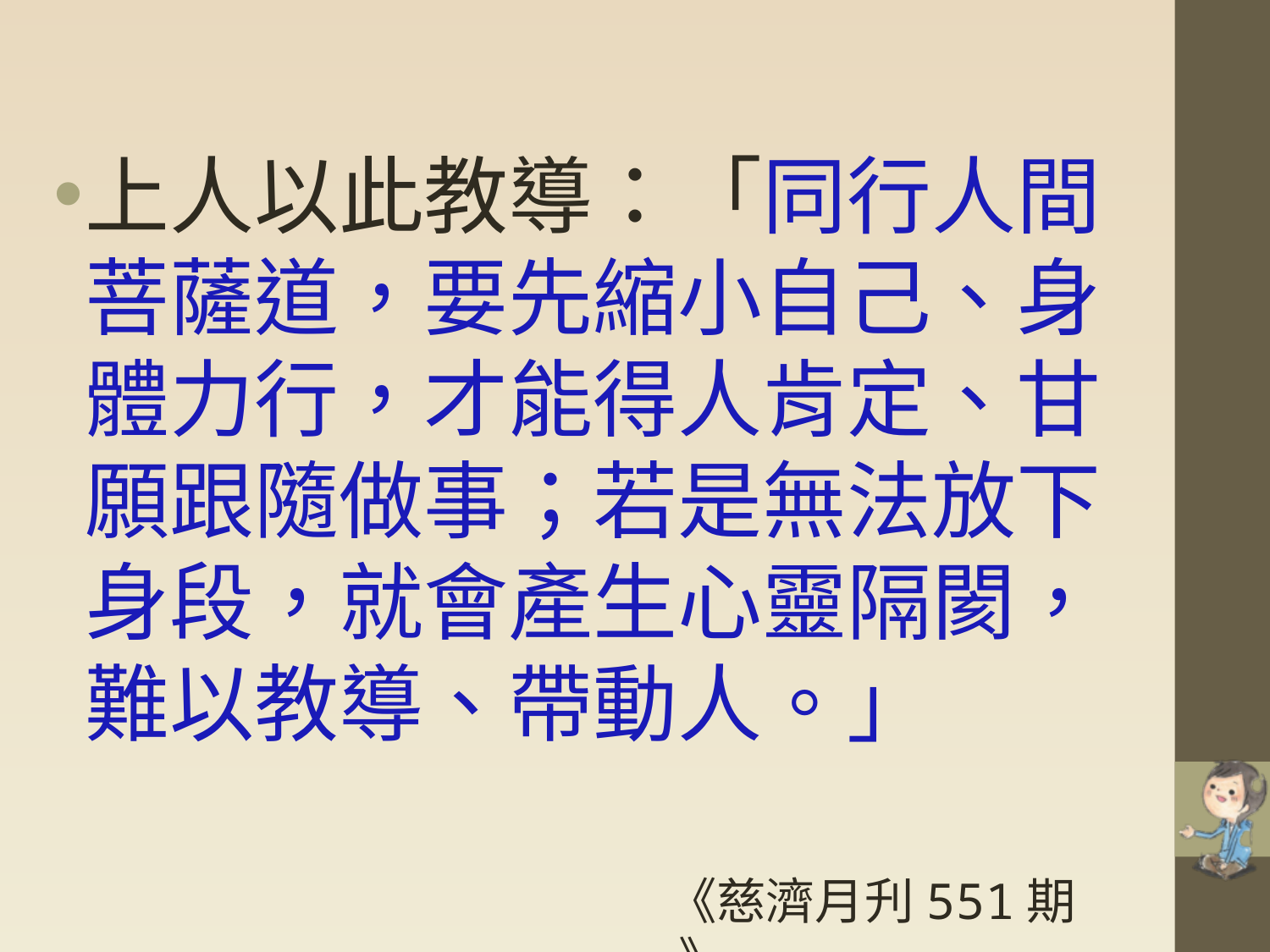

上人以此教導：「同行人間菩薩道，要先縮小自己、身體力行，才能得人肯定、甘願跟隨做事；若是無法放下身段，就會產生心靈隔閡，難以教導、帶動人。」
《慈濟月刋551期 》